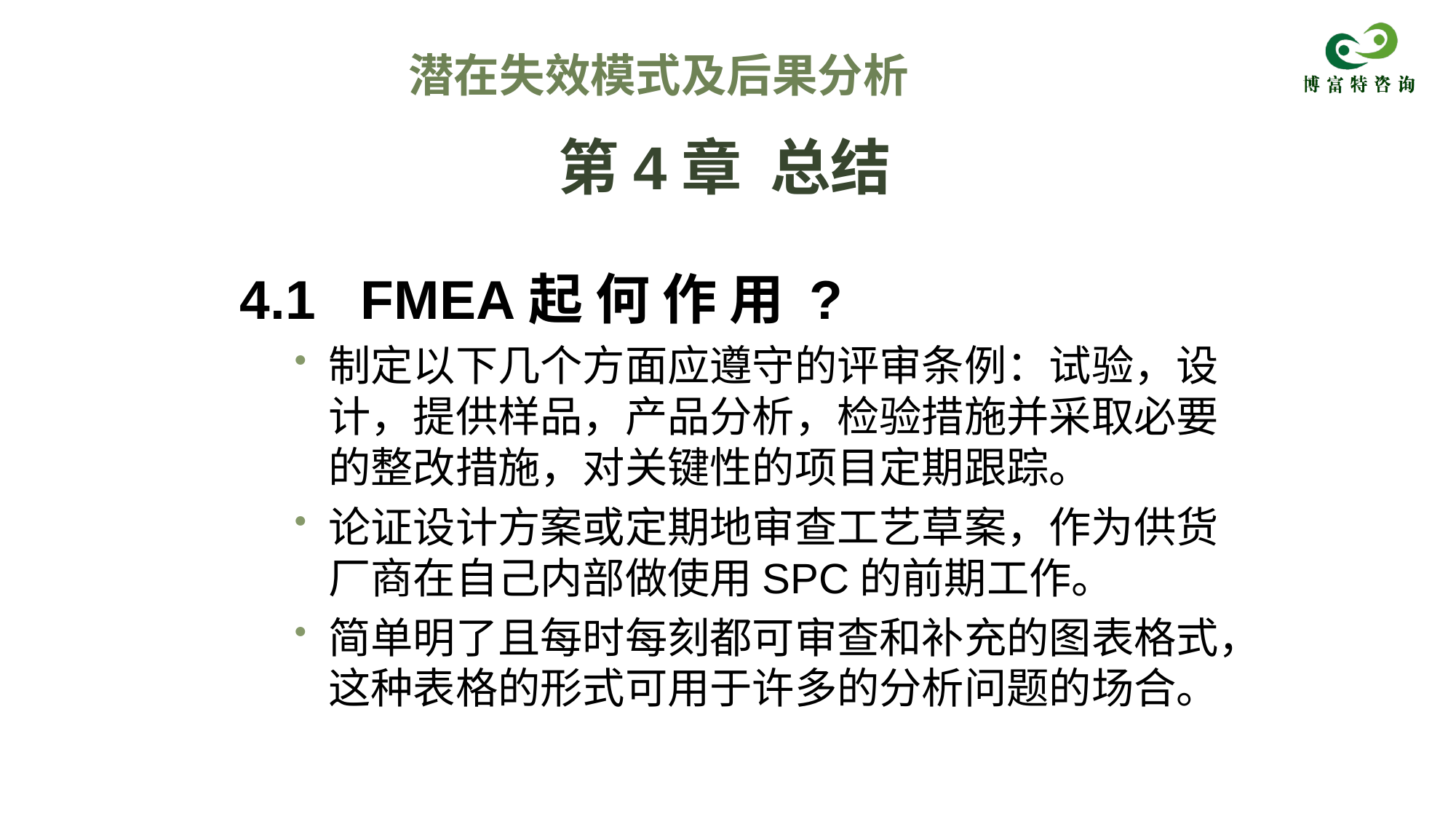

潜在失效模式及后果分析
# 第4章  总结
4.1   FMEA起 何 作 用 ?
制定以下几个方面应遵守的评审条例：试验，设计，提供样品，产品分析，检验措施并采取必要的整改措施，对关键性的项目定期跟踪。
论证设计方案或定期地审查工艺草案，作为供货厂商在自己内部做使用SPC的前期工作。
简单明了且每时每刻都可审查和补充的图表格式，这种表格的形式可用于许多的分析问题的场合。
83